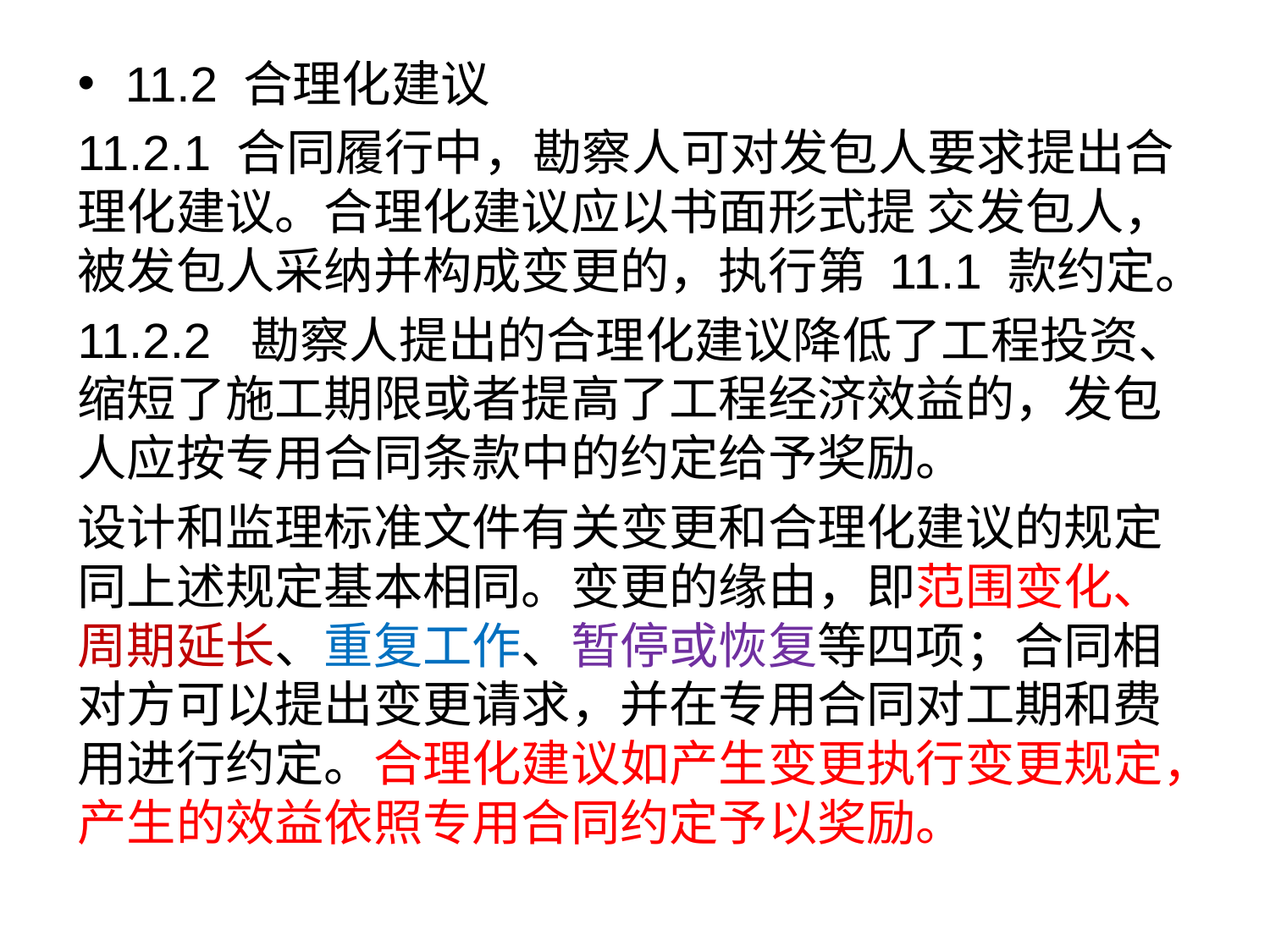

11.2 合理化建议
11.2.1 合同履行中，勘察人可对发包人要求提出合理化建议。合理化建议应以书面形式提 交发包人，被发包人采纳并构成变更的，执行第 11.1 款约定。
11.2.2  勘察人提出的合理化建议降低了工程投资、缩短了施工期限或者提高了工程经济效益的，发包人应按专用合同条款中的约定给予奖励。
设计和监理标准文件有关变更和合理化建议的规定同上述规定基本相同。变更的缘由，即范围变化、周期延长、重复工作、暂停或恢复等四项；合同相对方可以提出变更请求，并在专用合同对工期和费用进行约定。合理化建议如产生变更执行变更规定，产生的效益依照专用合同约定予以奖励。